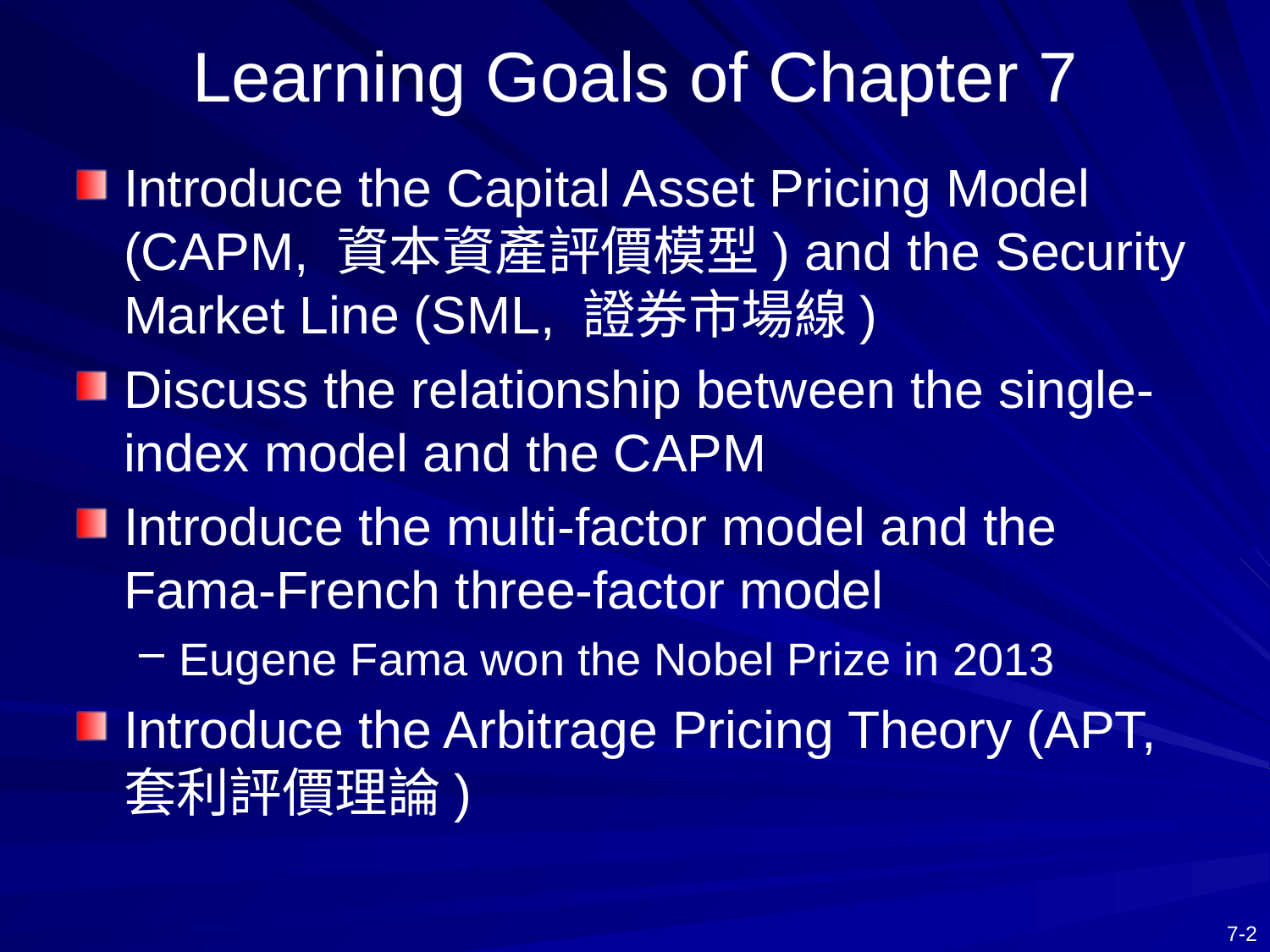

# Learning Goals of Chapter 7
Introduce the Capital Asset Pricing Model (CAPM, 資本資產評價模型) and the Security Market Line (SML, 證券市場線)
Discuss the relationship between the single-index model and the CAPM
Introduce the multi-factor model and the Fama-French three-factor model
Eugene Fama won the Nobel Prize in 2013
Introduce the Arbitrage Pricing Theory (APT, 套利評價理論)